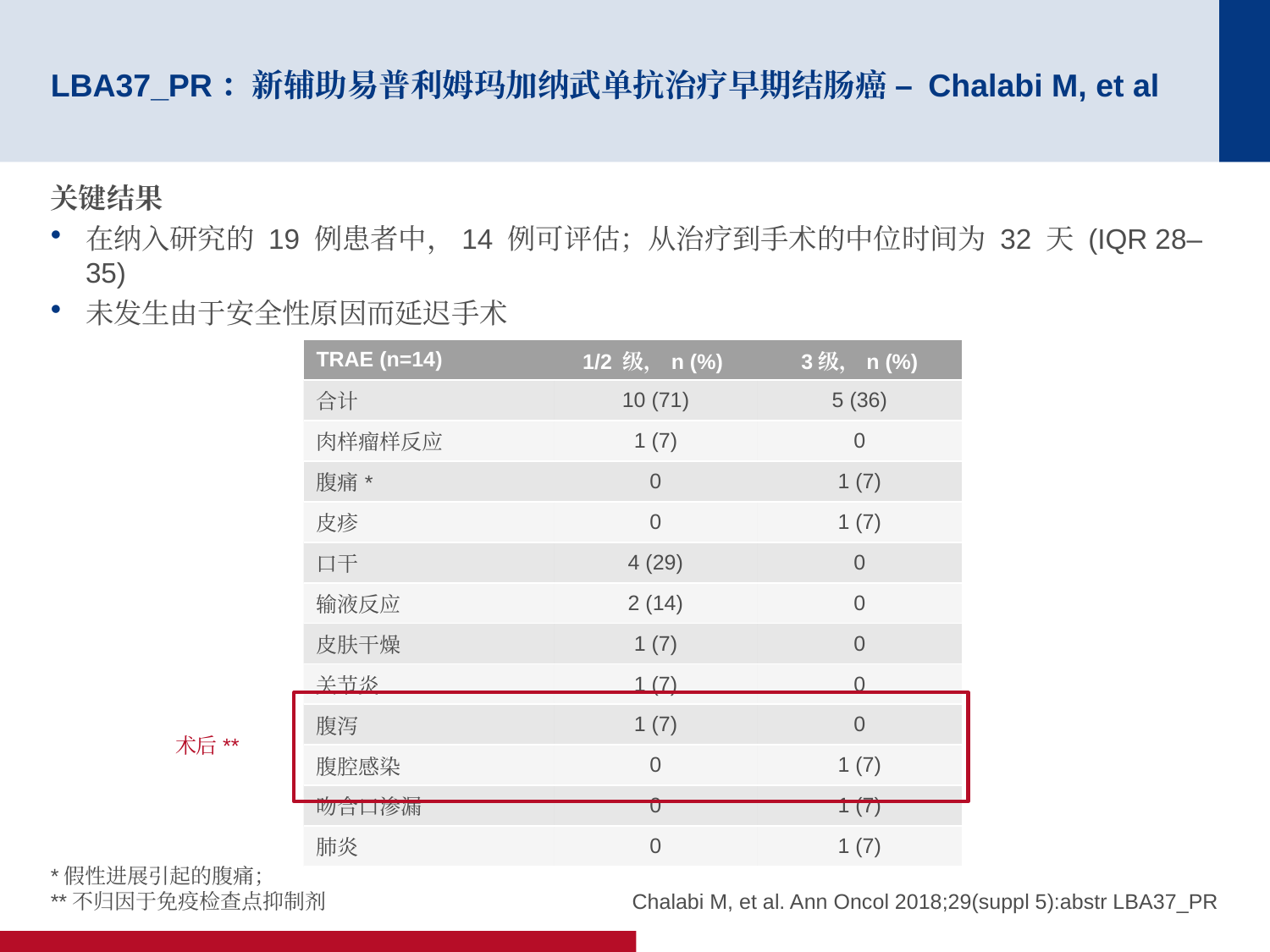

# LBA37_PR：新辅助易普利姆玛加纳武单抗治疗早期结肠癌 – Chalabi M, et al
关键结果
在纳入研究的 19 例患者中，14 例可评估；从治疗到手术的中位时间为 32 天 (IQR 28–35)
未发生由于安全性原因而延迟手术
| TRAE (n=14) | 1/2 级，n (%) | 3级，n (%) |
| --- | --- | --- |
| 合计 | 10 (71) | 5 (36) |
| 肉样瘤样反应 | 1 (7) | 0 |
| 腹痛\* | 0 | 1 (7) |
| 皮疹 | 0 | 1 (7) |
| 口干 | 4 (29) | 0 |
| 输液反应 | 2 (14) | 0 |
| 皮肤干燥 | 1 (7) | 0 |
| 关节炎 | 1 (7) | 0 |
| 腹泻 | 1 (7) | 0 |
| 腹腔感染 | 0 | 1 (7) |
| 吻合口渗漏 | 0 | 1 (7) |
| 肺炎 | 0 | 1 (7) |

术后**
*假性进展引起的腹痛；
**不归因于免疫检查点抑制剂
Chalabi M, et al. Ann Oncol 2018;29(suppl 5):abstr LBA37_PR